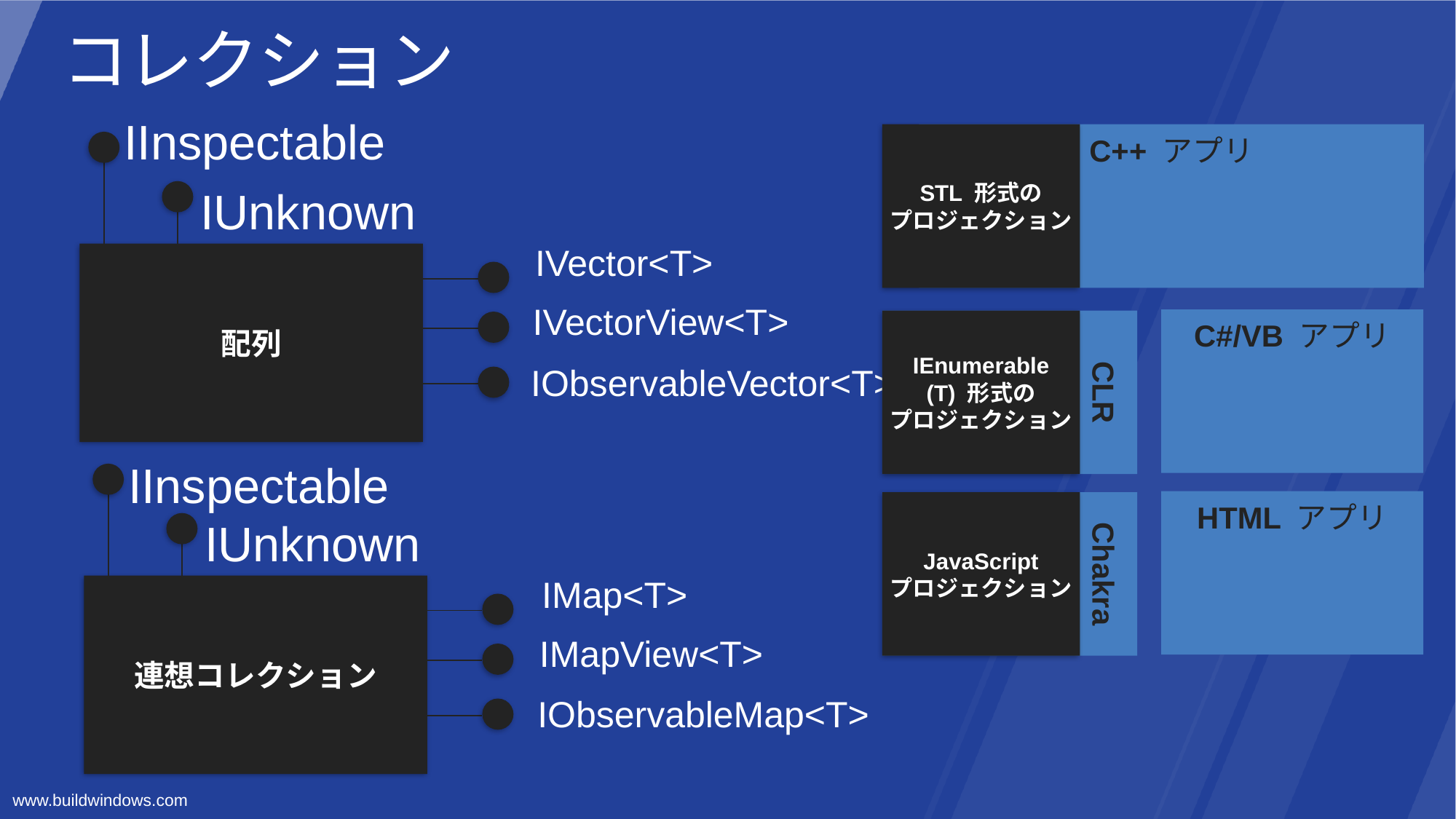

# コレクション
IInspectable
C++ アプリ
STL 形式の
プロジェクション

IUnknown
IVector<T>
配列

IVectorView<T>
C#/VB アプリ
IEnumerable
(T) 形式の
プロジェクション
CLR

IObservableVector<T>

IInspectable

HTML アプリ
Chakra
JavaScript
プロジェクション

IUnknown
IMap<T>
連想コレクション

IMapView<T>

IObservableMap<T>